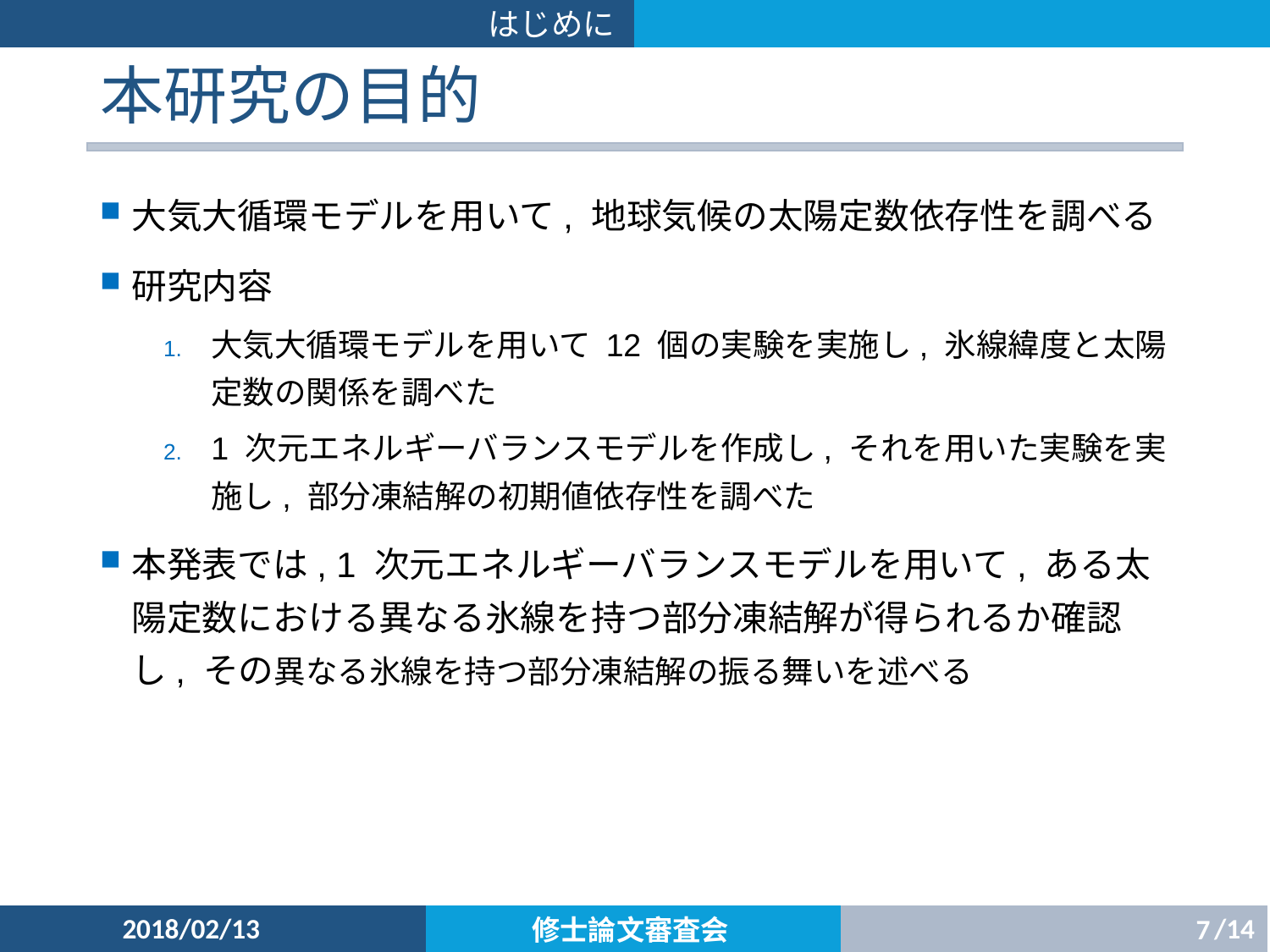

# 本研究の目的
大気大循環モデルを用いて, 地球気候の太陽定数依存性を調べる
研究内容
大気大循環モデルを用いて 12 個の実験を実施し, 氷線緯度と太陽定数の関係を調べた
1 次元エネルギーバランスモデルを作成し, それを用いた実験を実施し, 部分凍結解の初期値依存性を調べた
本発表では, 1 次元エネルギーバランスモデルを用いて, ある太陽定数における異なる氷線を持つ部分凍結解が得られるか確認し, その異なる氷線を持つ部分凍結解の振る舞いを述べる
2018/02/13
7
修士論文審査会